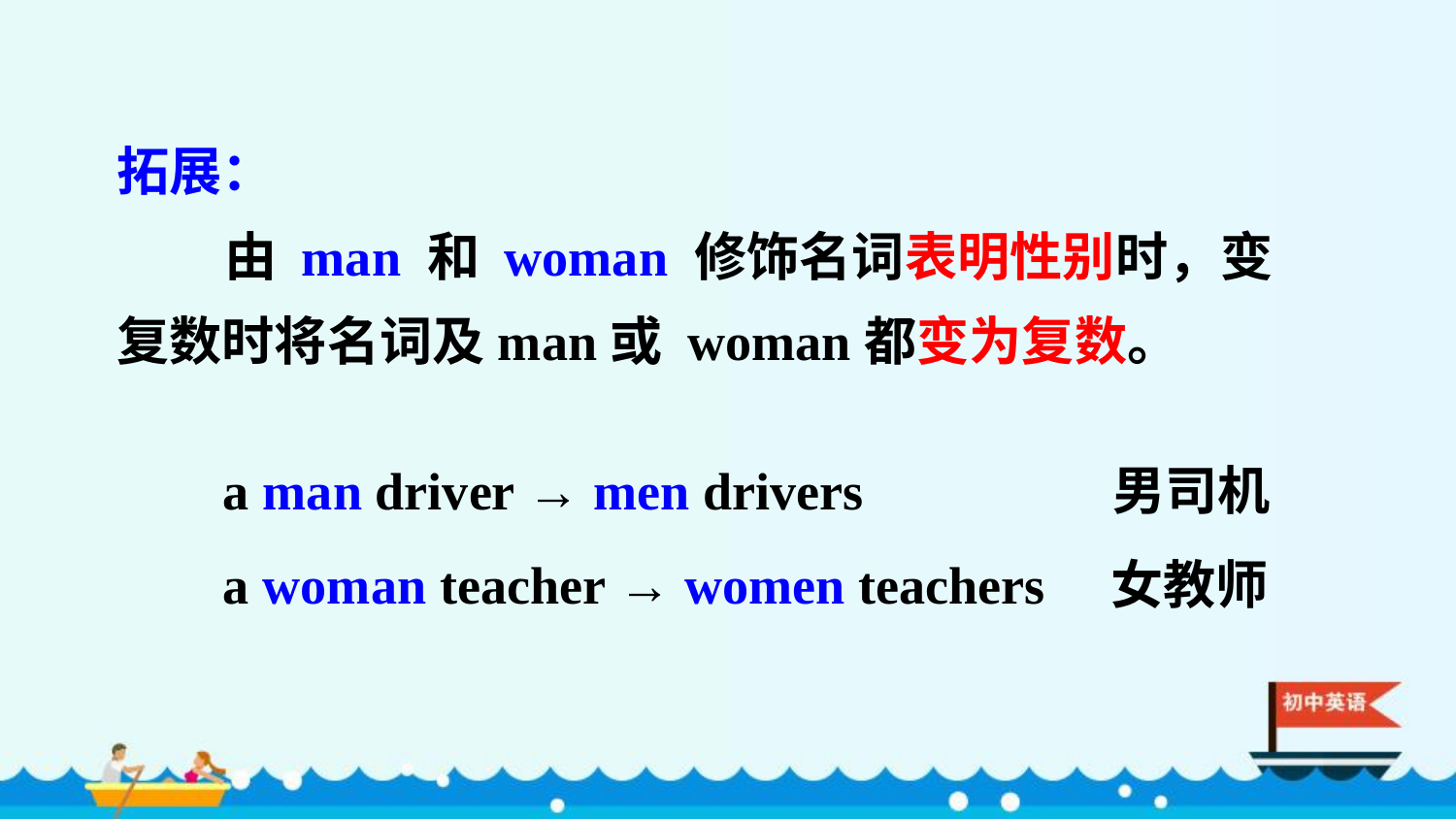

拓展：
        由 man 和 woman 修饰名词表明性别时，变复数时将名词及man或 woman都变为复数。
a man driver → men drivers                  男司机
a woman teacher → women teachers    女教师